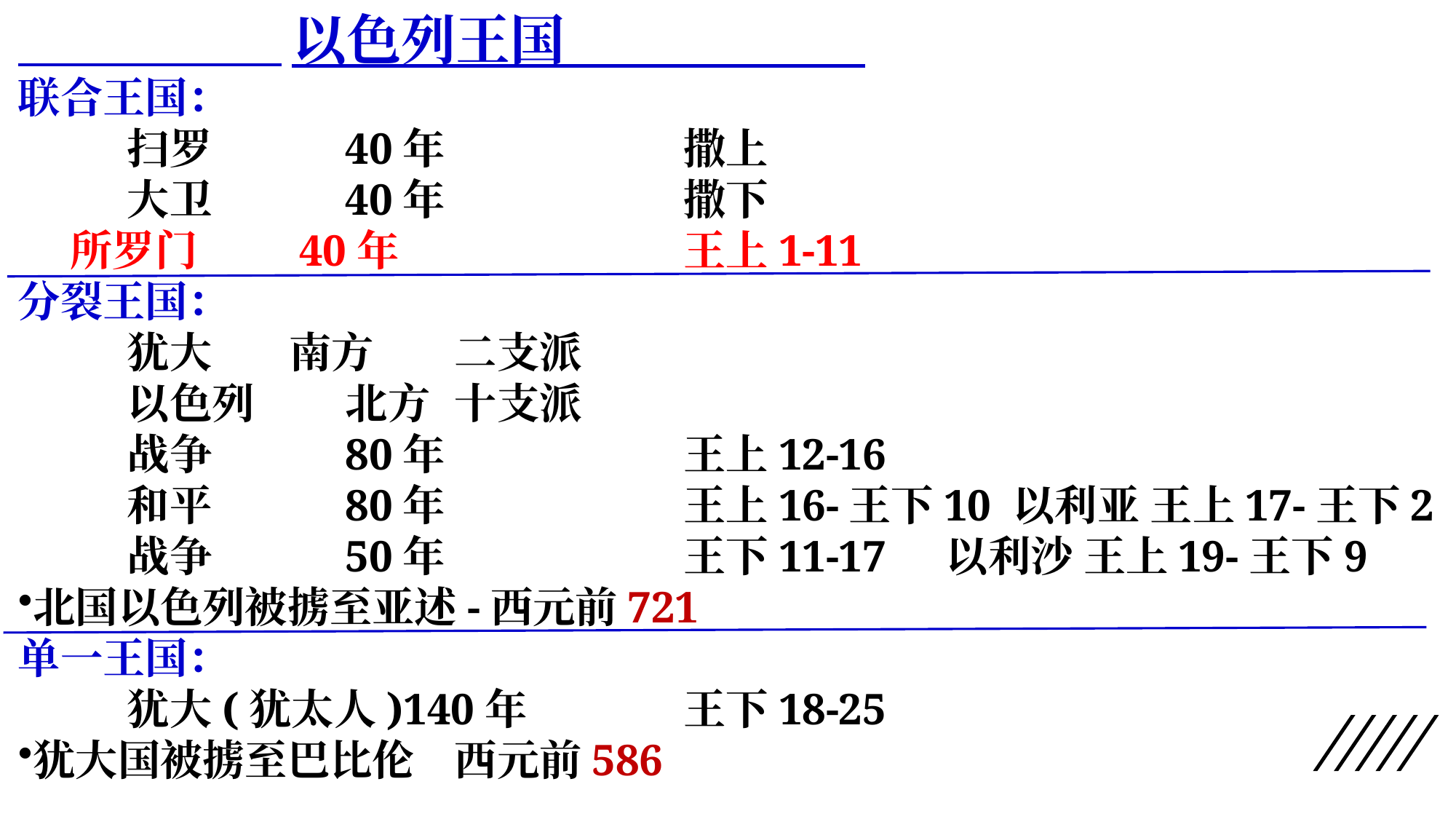

以色列王国                      .
联合王国：
	扫罗		40年  		 撒上
	大卫		40年	     		 撒下
    所罗门	     40年	     		 王上1-11
分裂王国：
	犹大	     南方	二支派
	以色列	北方	十支派
	战争		80年      		 王上12-16
	和平		80年      		 王上16-王下10 以利亚 王上17-王下2
	战争		50年      		 王下11-17	    以利沙 王上19-王下9
北国以色列被掳至亚述-西元前721
单一王国：
	犹大(犹太人)140年  		 王下18-25
犹大国被掳至巴比伦	西元前586